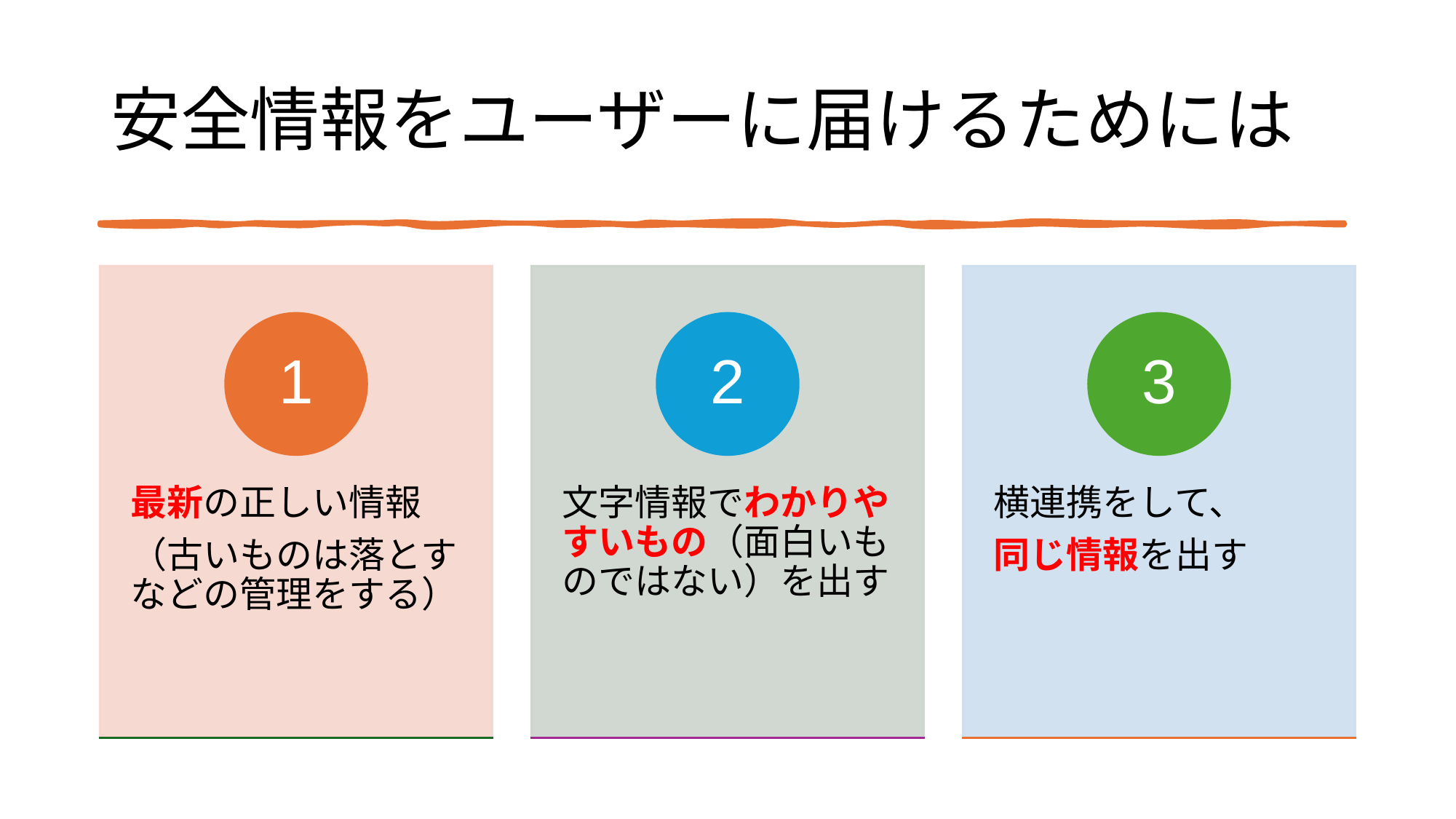

# 安全情報をユーザーに届けるためには

最新の正しい情報
（古いものは落とすなどの管理をする）
1
文字情報でわかりやすいもの（面白いものではない）を出す
2
横連携をして、
同じ情報を出す
3